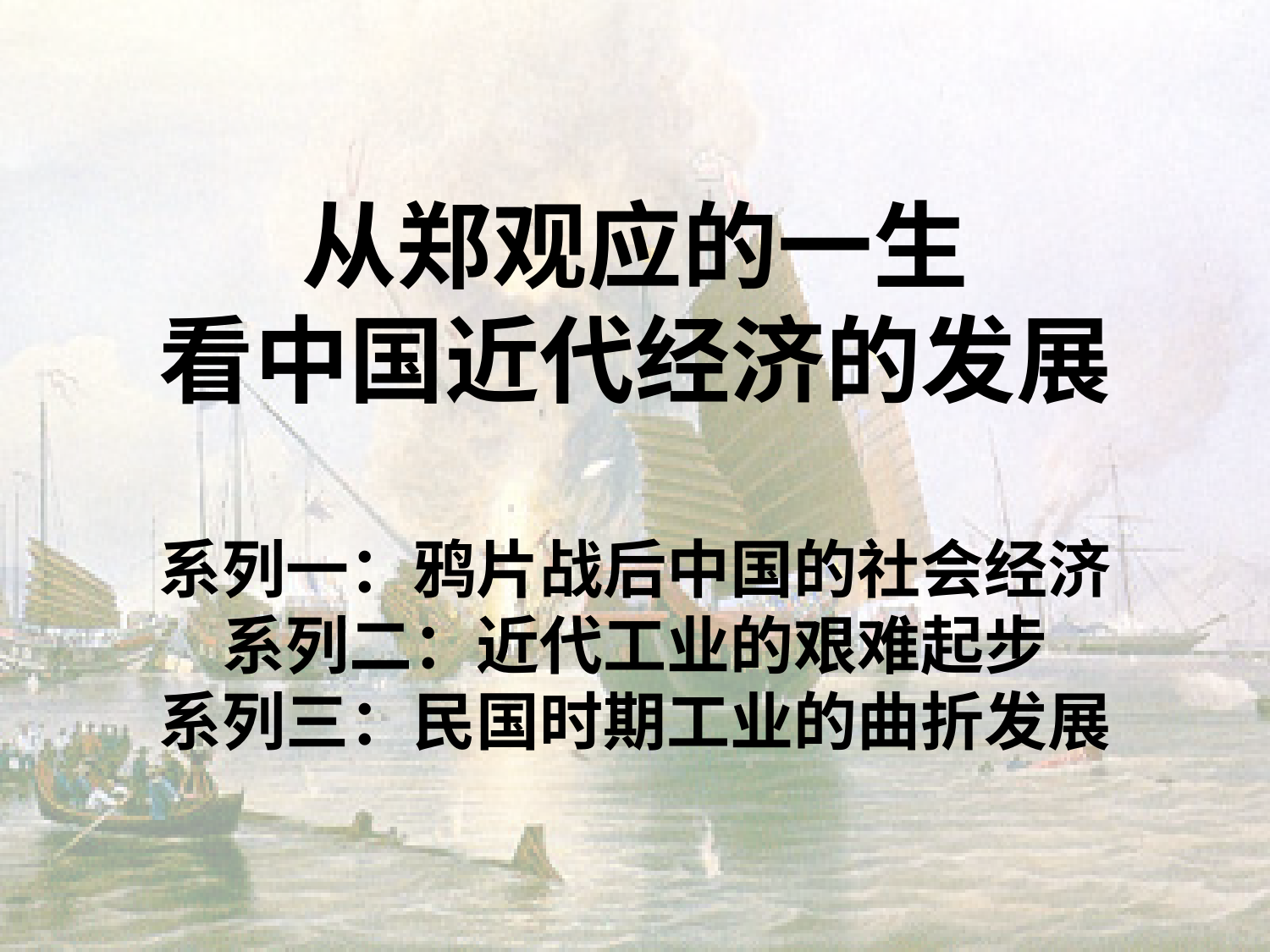

# 从郑观应的一生 看中国近代经济的发展 系列一：鸦片战后中国的社会经济 系列二：近代工业的艰难起步 系列三：民国时期工业的曲折发展